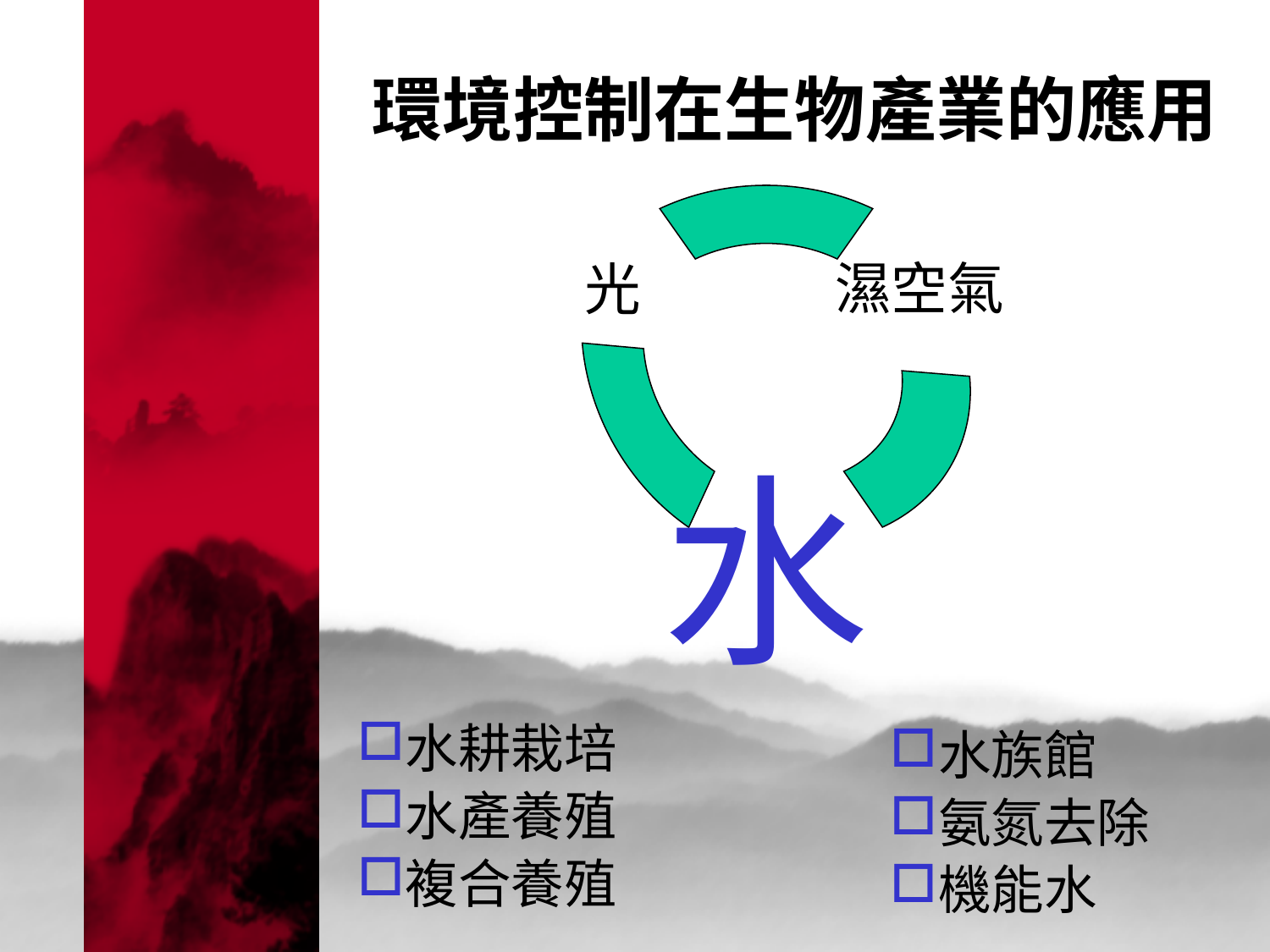

環境控制在生物產業的應用

濕空氣
光
水
水耕栽培
水產養殖
複合養殖
水族館
氨氮去除
機能水